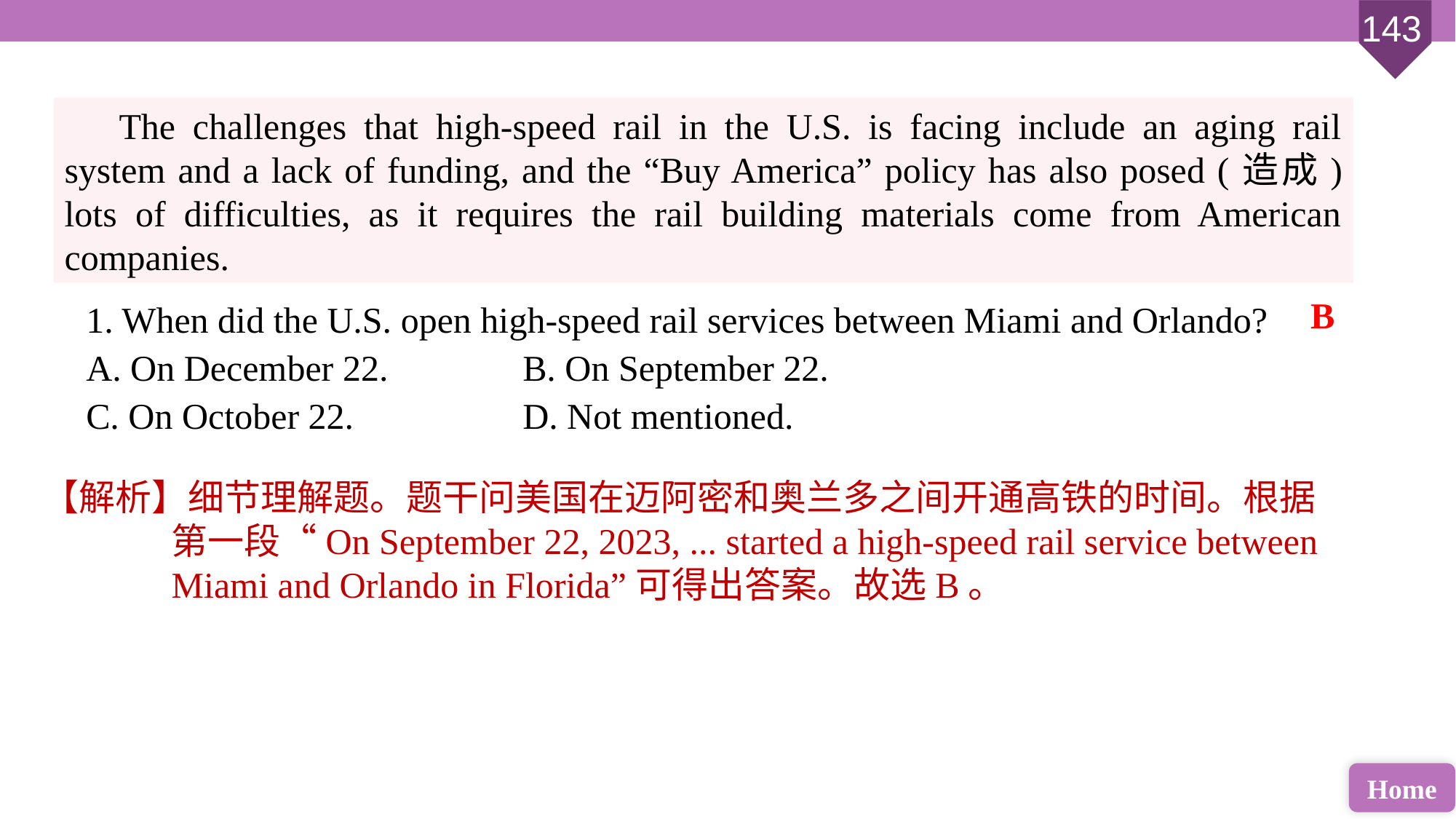

The challenges that high-speed rail in the U.S. is facing include an aging rail system and a lack of funding, and the “Buy America” policy has also posed (造成) lots of difficulties, as it requires the rail building materials come from American companies.
1. When did the U.S. open high-speed rail services between Miami and Orlando?
A. On December 22. 		B. On September 22.
C. On October 22. 		D. Not mentioned.
B
【解析】细节理解题。题干问美国在迈阿密和奥兰多之间开通高铁的时间。根据第一段“On September 22, 2023, ... started a high-speed rail service between Miami and Orlando in Florida”可得出答案。故选B。